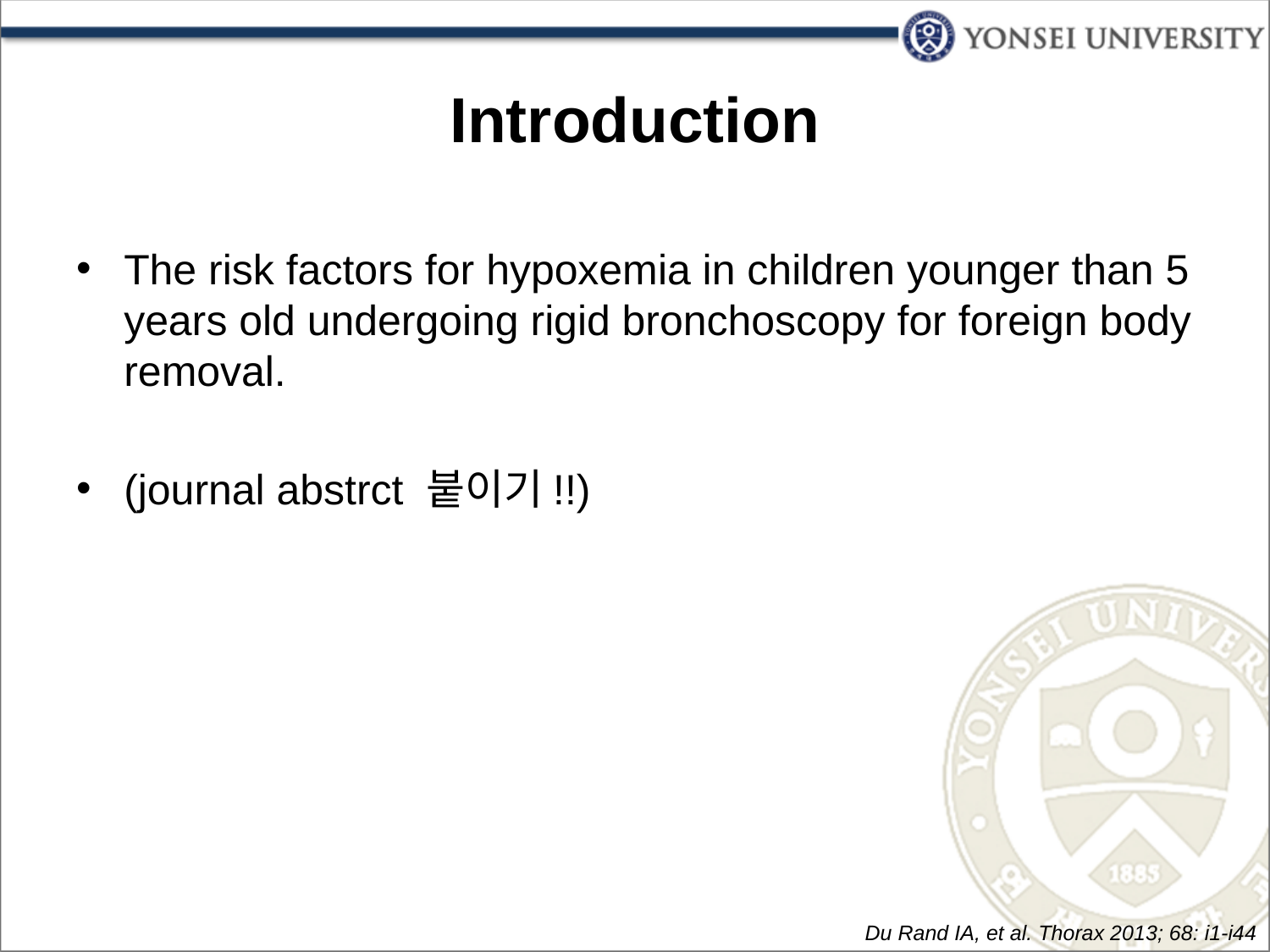

# Introduction
The risk factors for hypoxemia in children younger than 5 years old undergoing rigid bronchoscopy for foreign body removal.

(journal abstrct 붙이기!!)
Du Rand IA, et al. Thorax 2013; 68: i1-i44